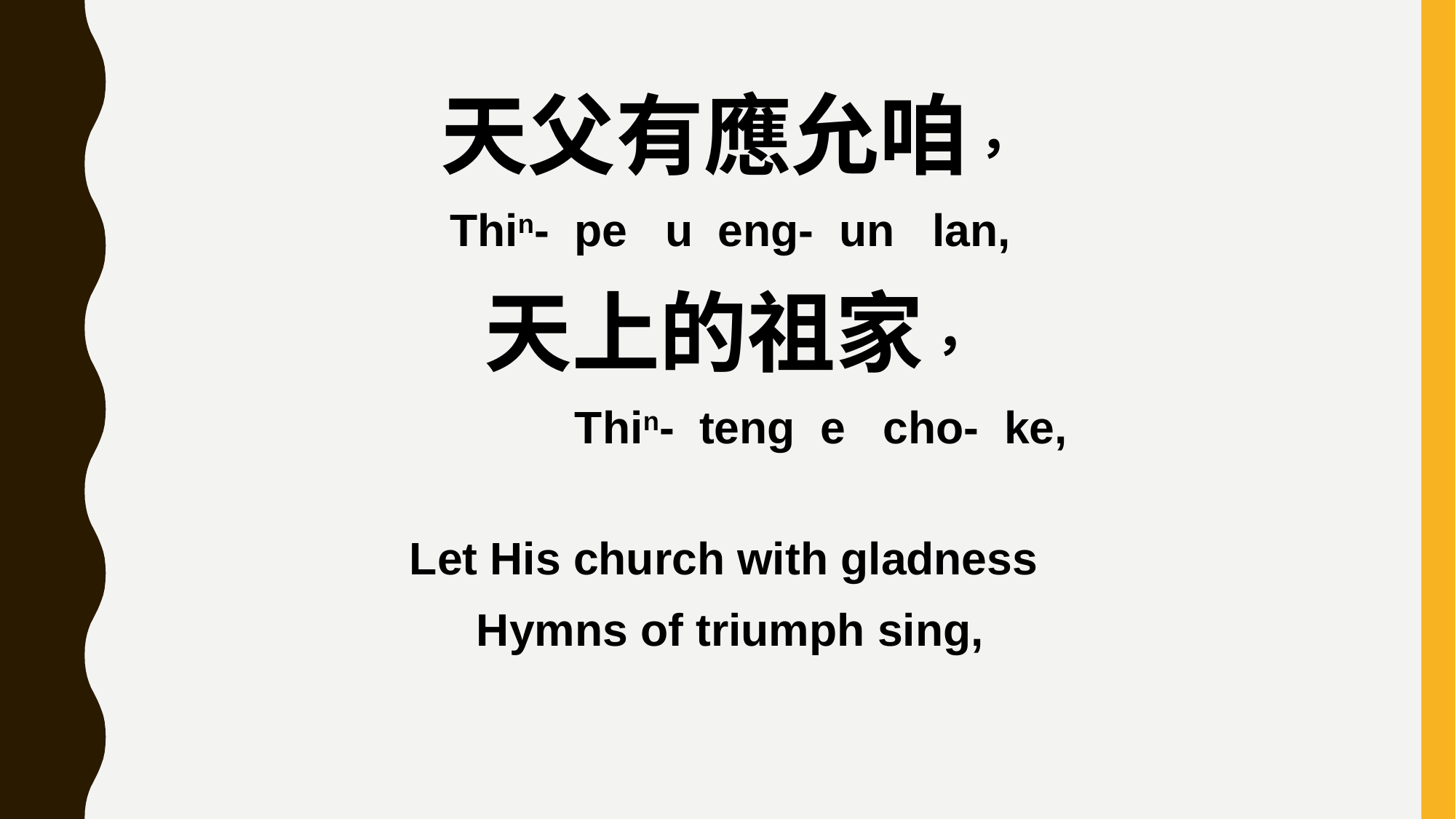

天父有應允咱，
Thin-  pe   u  eng-  un   lan,
天上的祖家，
                              Thin-  teng  e   cho-  ke,

Let His church with gladness
Hymns of triumph sing,